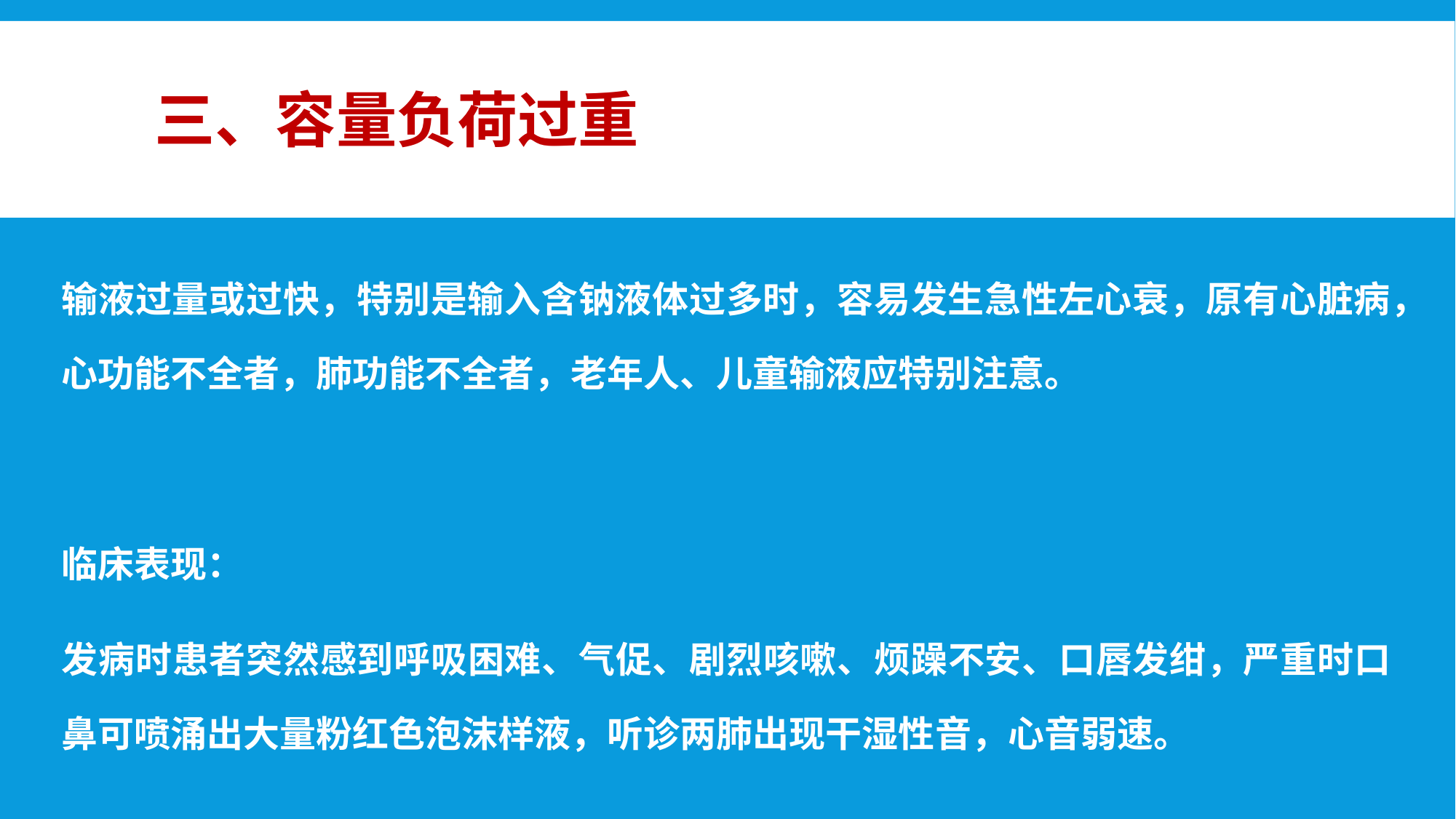

# 三、容量负荷过重
输液过量或过快，特别是输入含钠液体过多时，容易发生急性左心衰，原有心脏病，心功能不全者，肺功能不全者，老年人、儿童输液应特别注意。

临床表现：
发病时患者突然感到呼吸困难、气促、剧烈咳嗽、烦躁不安、口唇发绀，严重时口鼻可喷涌出大量粉红色泡沫样液，听诊两肺出现干湿性音，心音弱速。